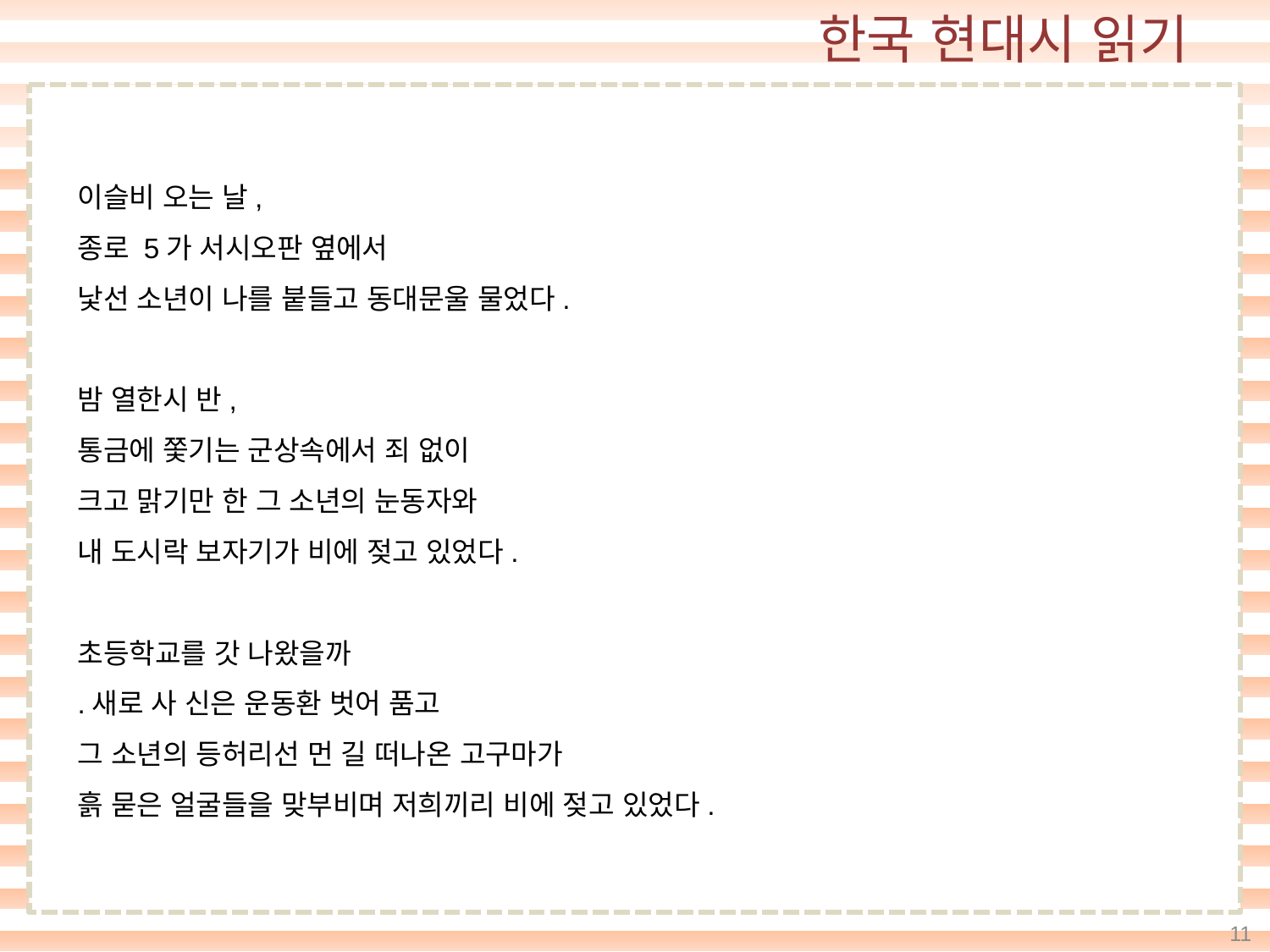

이슬비 오는 날,
종로 5가 서시오판 옆에서
낯선 소년이 나를 붙들고 동대문울 물었다.

밤 열한시 반,
통금에 쫓기는 군상속에서 죄 없이
크고 맑기만 한 그 소년의 눈동자와
내 도시락 보자기가 비에 젖고 있었다.

초등학교를 갓 나왔을까
.새로 사 신은 운동환 벗어 품고
그 소년의 등허리선 먼 길 떠나온 고구마가
흙 묻은 얼굴들을 맞부비며 저희끼리 비에 젖고 있었다.
11